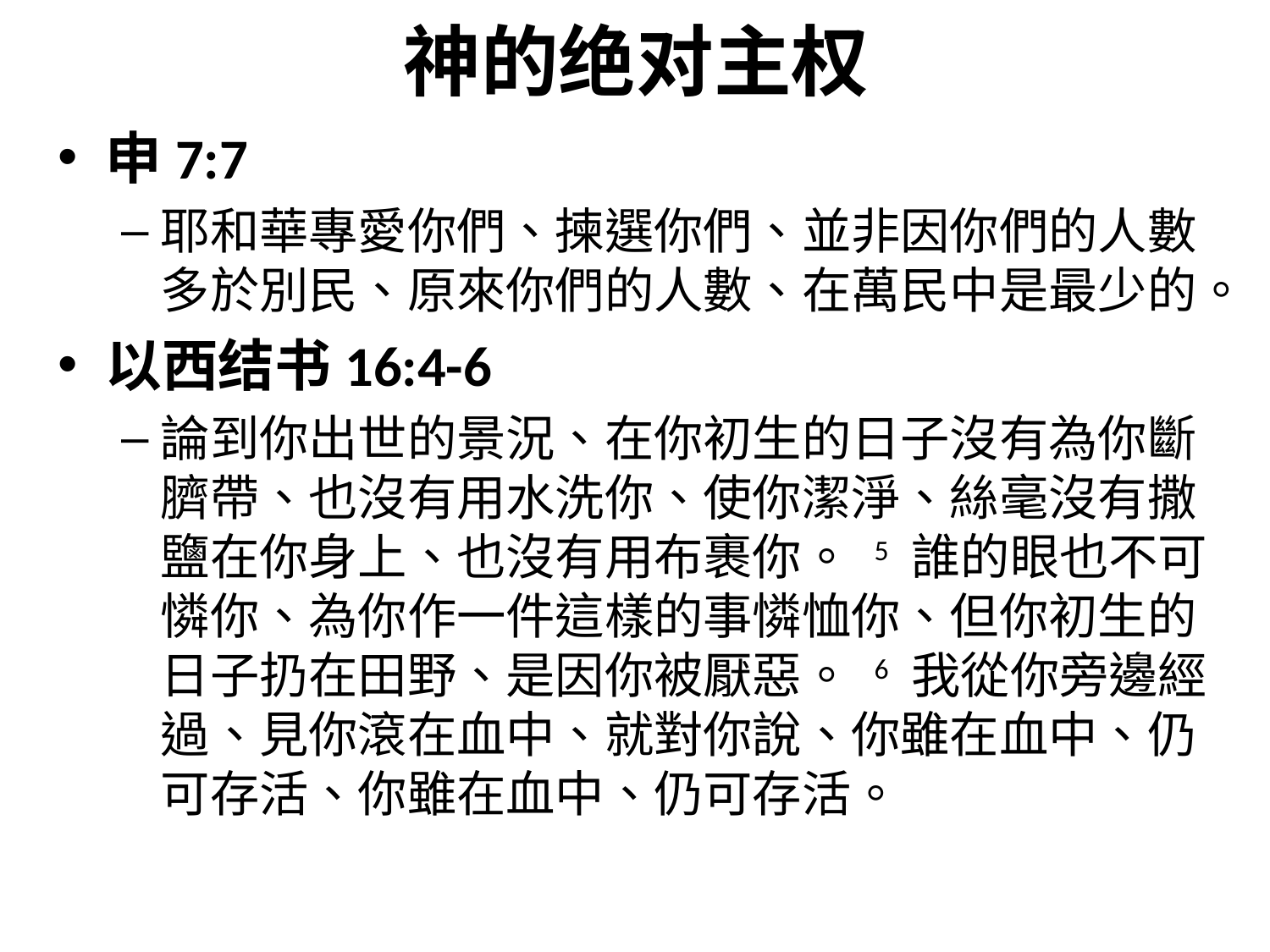

# 神的绝对主权
申7:7
耶和華專愛你們、揀選你們、並非因你們的人數多於別民、原來你們的人數、在萬民中是最少的。
以西结书16:4-6
論到你出世的景況、在你初生的日子沒有為你斷臍帶、也沒有用水洗你、使你潔淨、絲毫沒有撒鹽在你身上、也沒有用布裹你。 5 誰的眼也不可憐你、為你作一件這樣的事憐恤你、但你初生的日子扔在田野、是因你被厭惡。 6 我從你旁邊經過、見你滾在血中、就對你說、你雖在血中、仍可存活、你雖在血中、仍可存活。